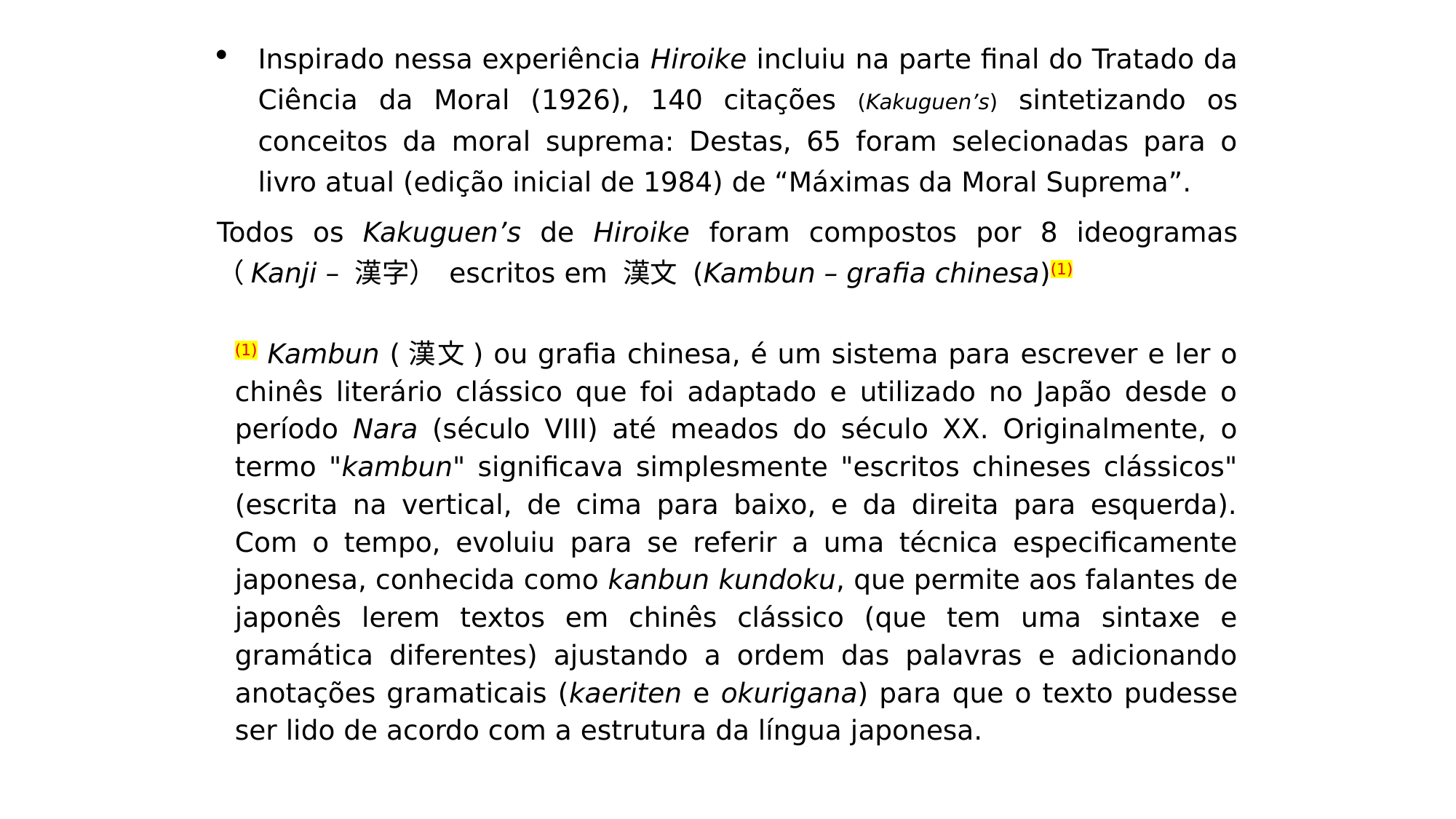

Inspirado nessa experiência Hiroike incluiu na parte final do Tratado da Ciência da Moral (1926), 140 citações (Kakuguen’s) sintetizando os conceitos da moral suprema: Destas, 65 foram selecionadas para o livro atual (edição inicial de 1984) de “Máximas da Moral Suprema”.
Todos os Kakuguen’s de Hiroike foram compostos por 8 ideogramas （Kanji – 漢字） escritos em 漢文 (Kambun – grafia chinesa)(1)
(1) Kambun (漢文) ou grafia chinesa, é um sistema para escrever e ler o chinês literário clássico que foi adaptado e utilizado no Japão desde o período Nara (século VIII) até meados do século XX. Originalmente, o termo "kambun" significava simplesmente "escritos chineses clássicos" (escrita na vertical, de cima para baixo, e da direita para esquerda). Com o tempo, evoluiu para se referir a uma técnica especificamente japonesa, conhecida como kanbun kundoku, que permite aos falantes de japonês lerem textos em chinês clássico (que tem uma sintaxe e gramática diferentes) ajustando a ordem das palavras e adicionando anotações gramaticais (kaeriten e okurigana) para que o texto pudesse ser lido de acordo com a estrutura da língua japonesa.